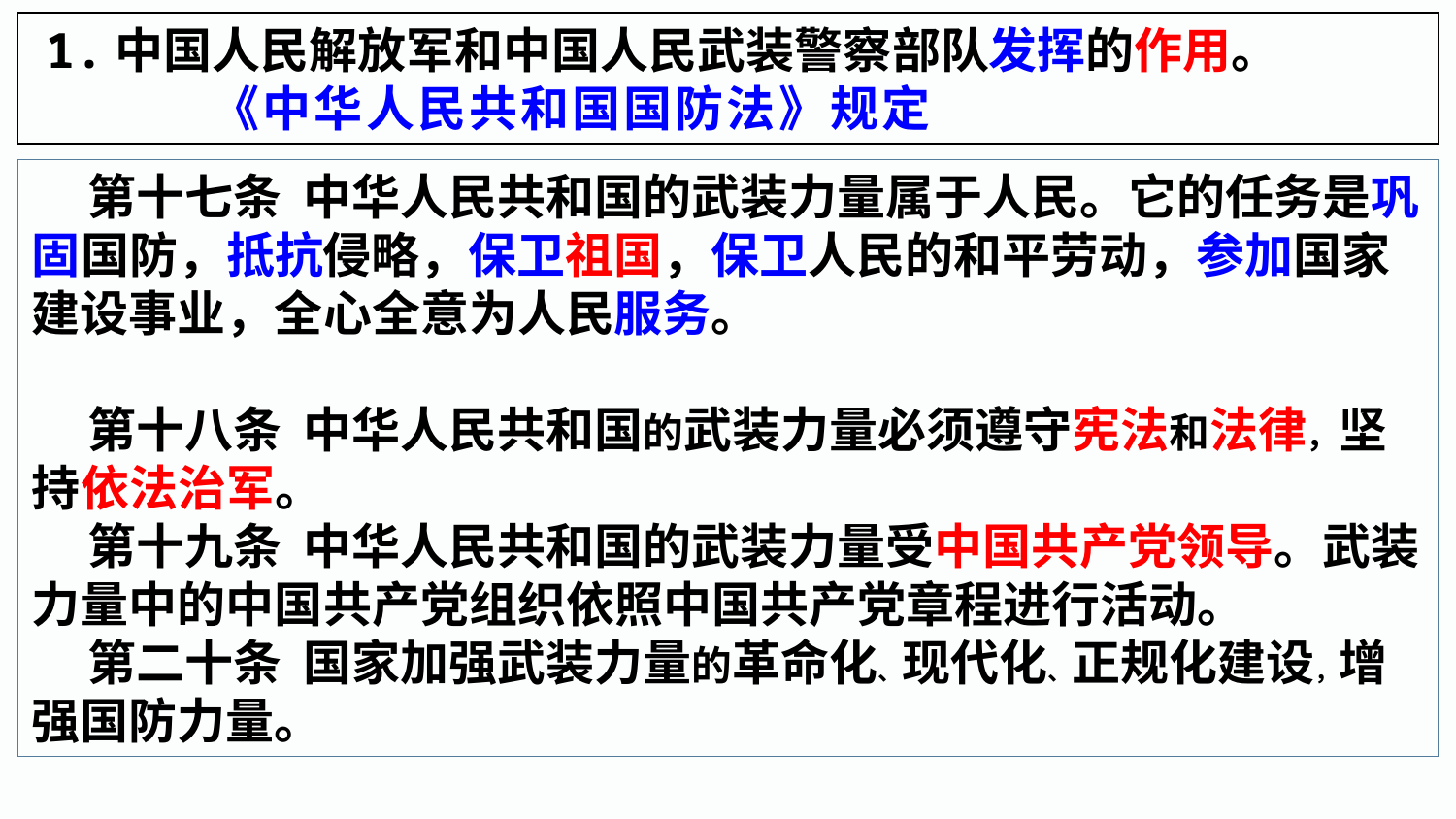

1.中国人民解放军和中国人民武装警察部队发挥的作用。
            《中华人民共和国国防法》规定
    第十七条  中华人民共和国的武装力量属于人民。它的任务是巩固国防，抵抗侵略，保卫祖国，保卫人民的和平劳动，参加国家建设事业，全心全意为人民服务。

    第十八条  中华人民共和国的武装力量必须遵守宪法和法律，坚持依法治军。
    第十九条  中华人民共和国的武装力量受中国共产党领导。武装力量中的中国共产党组织依照中国共产党章程进行活动。
    第二十条  国家加强武装力量的革命化、现代化、正规化建设，增强国防力量。